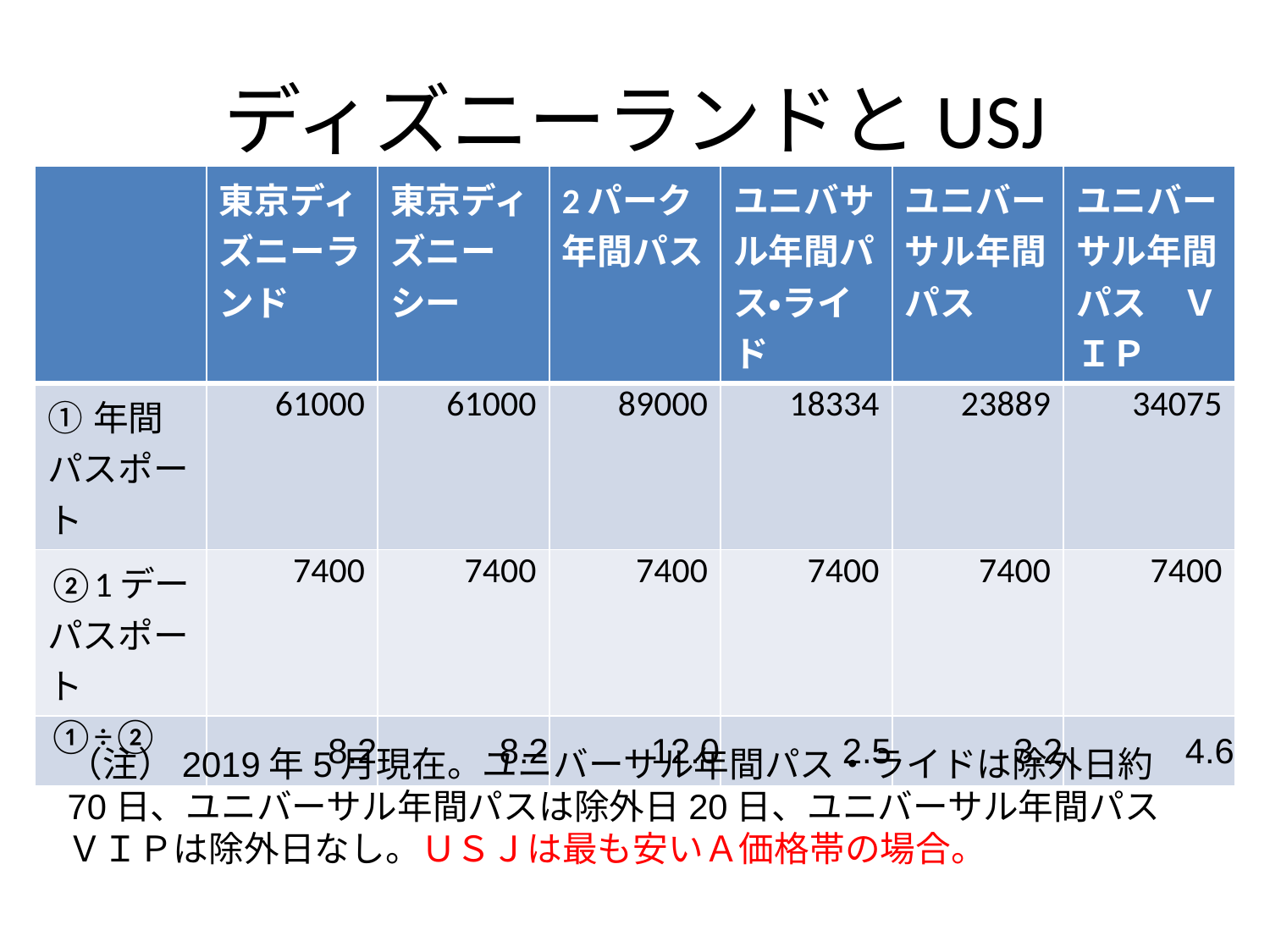

# ディズニーランドとUSJ
|  | 東京ディズニーランド | 東京ディズニーシー | 2パーク年間パス | ユニバサル年間パス・ライド | ユニバーサル年間パス | ユニバーサル年間パス　ＶＩＰ |
| --- | --- | --- | --- | --- | --- | --- |
| ①年間パスポート | 61000 | 61000 | 89000 | 18334 | 23889 | 34075 |
| ②1デーパスポート | 7400 | 7400 | 7400 | 7400 | 7400 | 7400 |
| ①÷② | 8.2 | 8.2 | 12.0 | 2.5 | 3.2 | 4.6 |
（注）2019年5月現在。ユニバーサル年間パス・ライドは除外日約70日、ユニバーサル年間パスは除外日20日、ユニバーサル年間パスＶＩＰは除外日なし。ＵＳＪは最も安いＡ価格帯の場合。